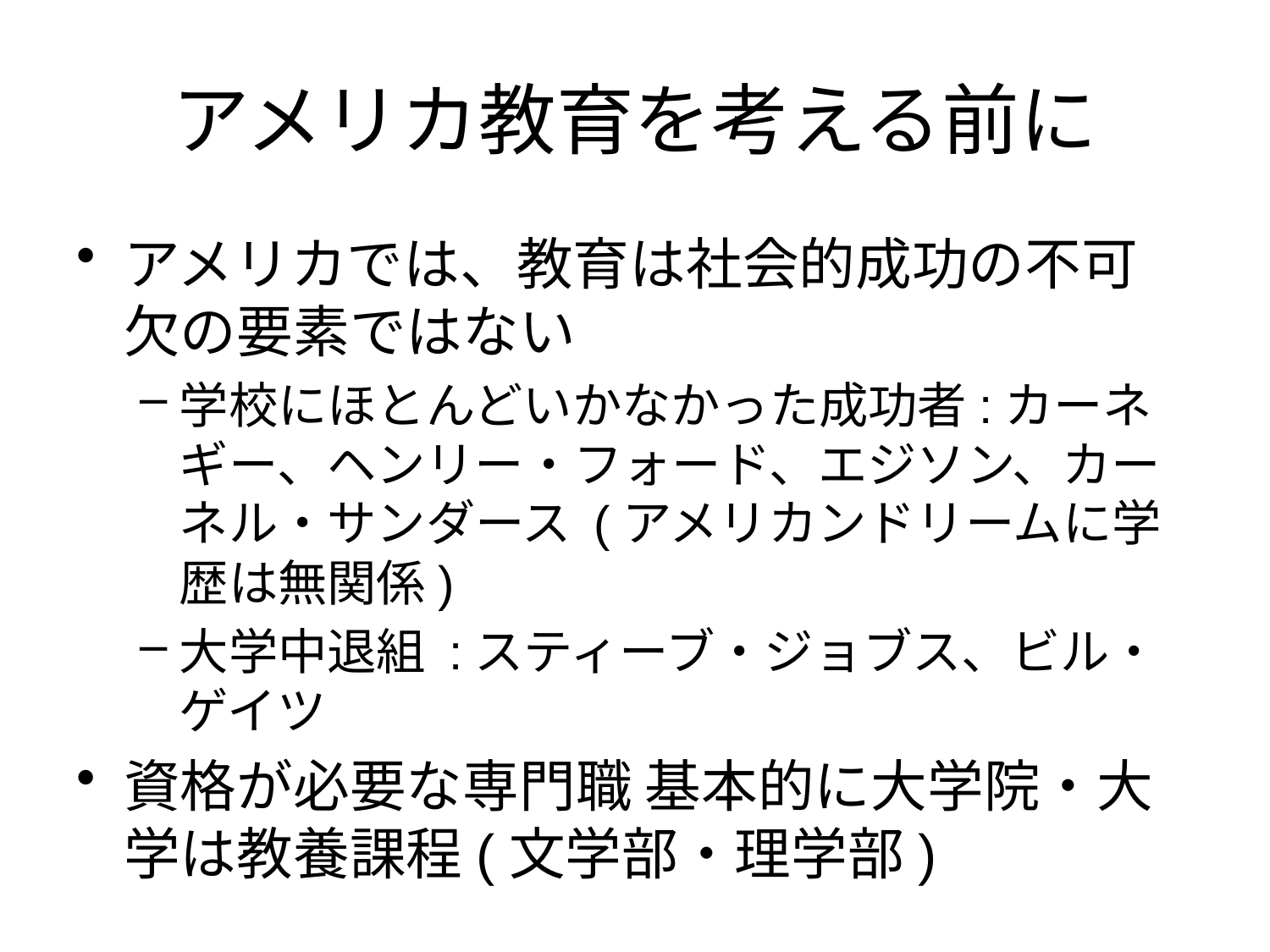

# アメリカ教育を考える前に
アメリカでは、教育は社会的成功の不可欠の要素ではない
学校にほとんどいかなかった成功者:カーネギー、ヘンリー・フォード、エジソン、カーネル・サンダース (アメリカンドリームに学歴は無関係)
大学中退組 :スティーブ・ジョブス、ビル・ゲイツ
資格が必要な専門職 基本的に大学院・大学は教養課程(文学部・理学部)